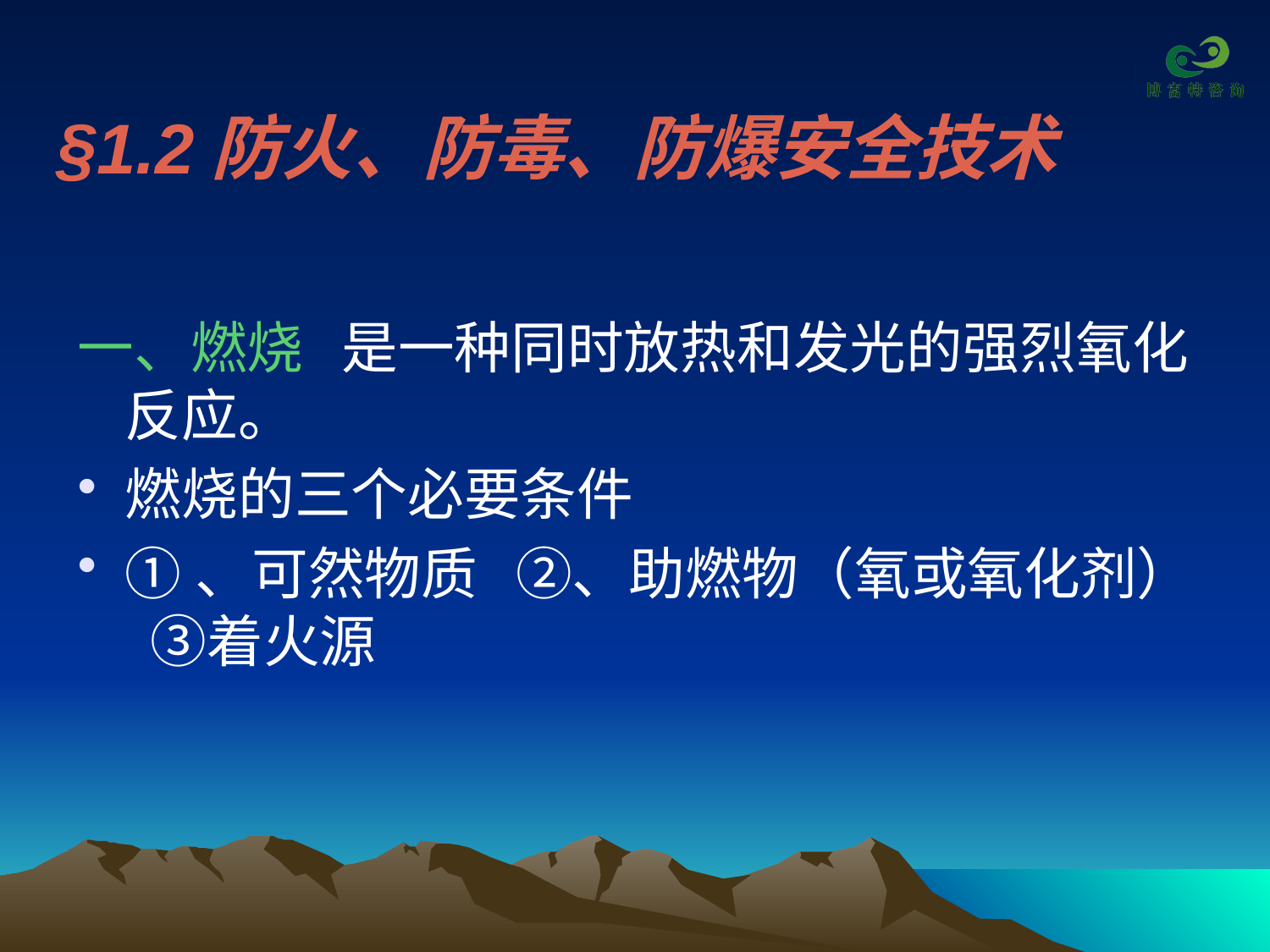

# §1.2防火、防毒、防爆安全技术
一、燃烧   是一种同时放热和发光的强烈氧化反应。
燃烧的三个必要条件
①、可然物质   ②、助燃物（氧或氧化剂）   ③着火源